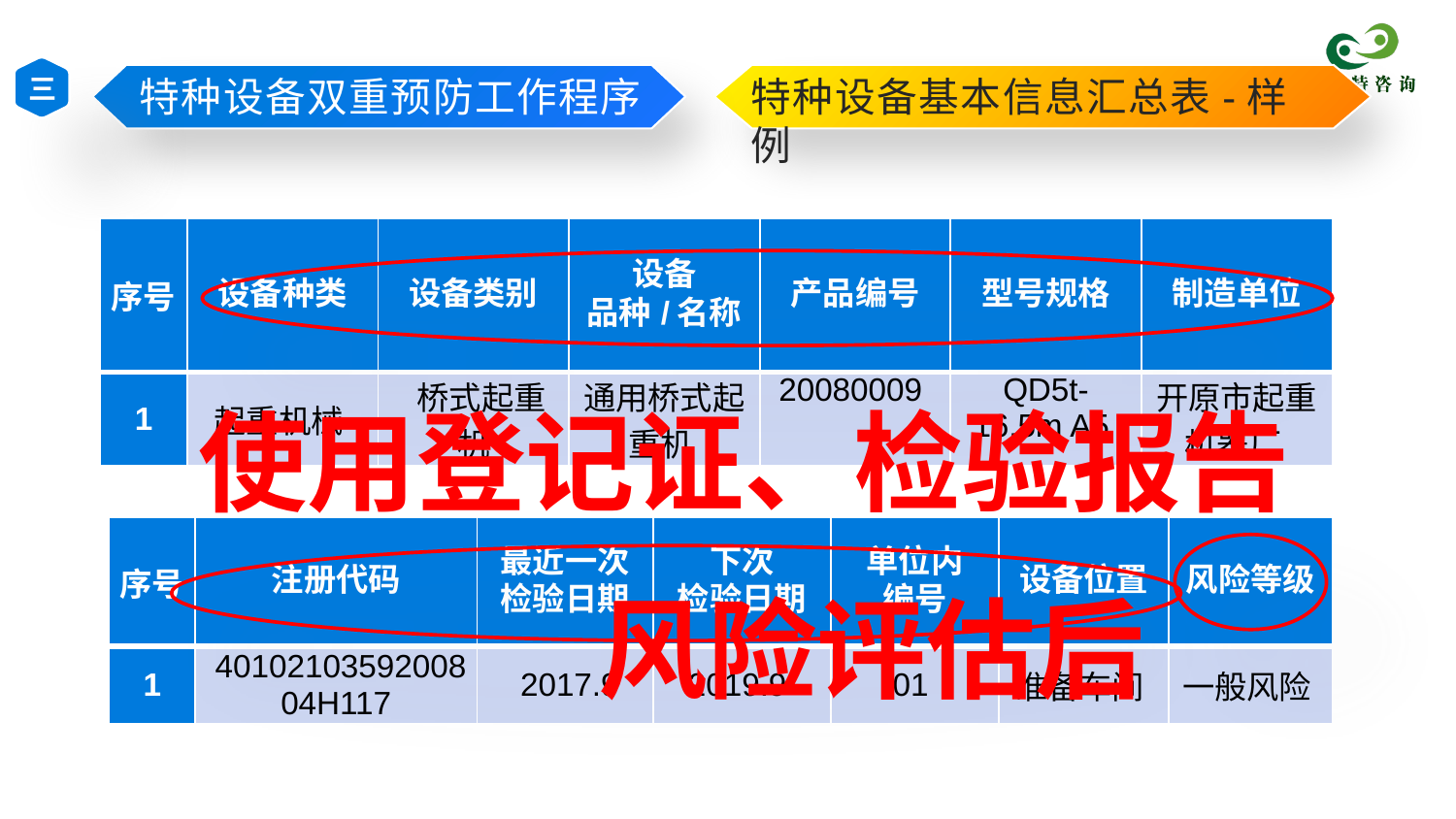

三

特种设备双重预防工作程序

特种设备基本信息汇总表-样例
| 序号 | 设备种类 | 设备类别 | 设备 品种/名称 | 产品编号 | 型号规格 | 制造单位 |
| --- | --- | --- | --- | --- | --- | --- |
| 1 | 起重机械 | 桥式起重机 | 通用桥式起重机 | 20080009 | QD5t-16.5m A5 | 开原市起重机器厂 |

使用登记证、检验报告
| 序号 | 注册代码 | 最近一次检验日期 | 下次 检验日期 | 单位内 编号 | 设备位置 | 风险等级 |
| --- | --- | --- | --- | --- | --- | --- |
| 1 | 4010210359200804H117 | 2017.9 | 2019.9 | 01 | 准备车间 | 一般风险 |

风险评估后

42